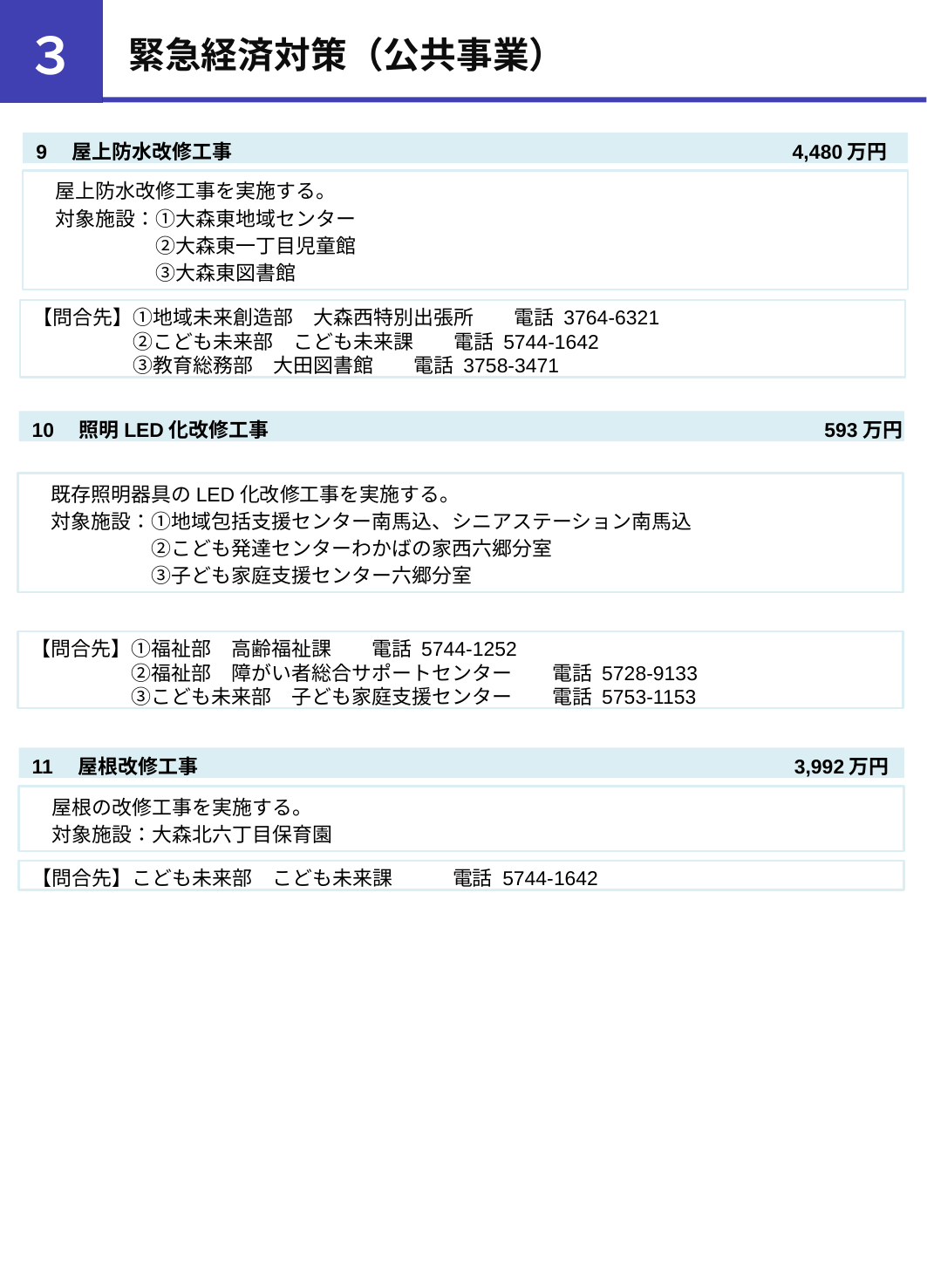

３
緊急経済対策（公共事業）

9　屋上防水改修工事　　　　　　　　　　　　　　　　 　　　  　　　　　　　　4,480万円
　屋上防水改修工事を実施する。
　対象施設：①大森東地域センター
　　　　　　②大森東一丁目児童館
　　　　　　③大森東図書館
【問合先】①地域未来創造部　大森西特別出張所　　電話 3764-6321
　　　　　②こども未来部　こども未来課　　電話 5744-1642
　　　　　③教育総務部　大田図書館　　電話 3758-3471
10　照明LED化改修工事　　　　　　　　 　 　　　　　　　　　　　　　　　　　　593万円
　既存照明器具のLED化改修工事を実施する。
　対象施設：①地域包括支援センター南馬込、シニアステーション南馬込
　　　　　　②こども発達センターわかばの家西六郷分室
　　　　　　③子ども家庭支援センター六郷分室
【問合先】①福祉部　高齢福祉課　　電話 5744-1252
　　　　　②福祉部　障がい者総合サポートセンター　　電話 5728-9133
　　　　　③こども未来部　子ども家庭支援センター　　電話 5753-1153
11　屋根改修工事　　　　　　　　　　　　　　　　　　　　　　　　　　　 　　 3,992万円
　屋根の改修工事を実施する。
　対象施設：大森北六丁目保育園
【問合先】こども未来部　こども未来課　　　電話 5744-1642